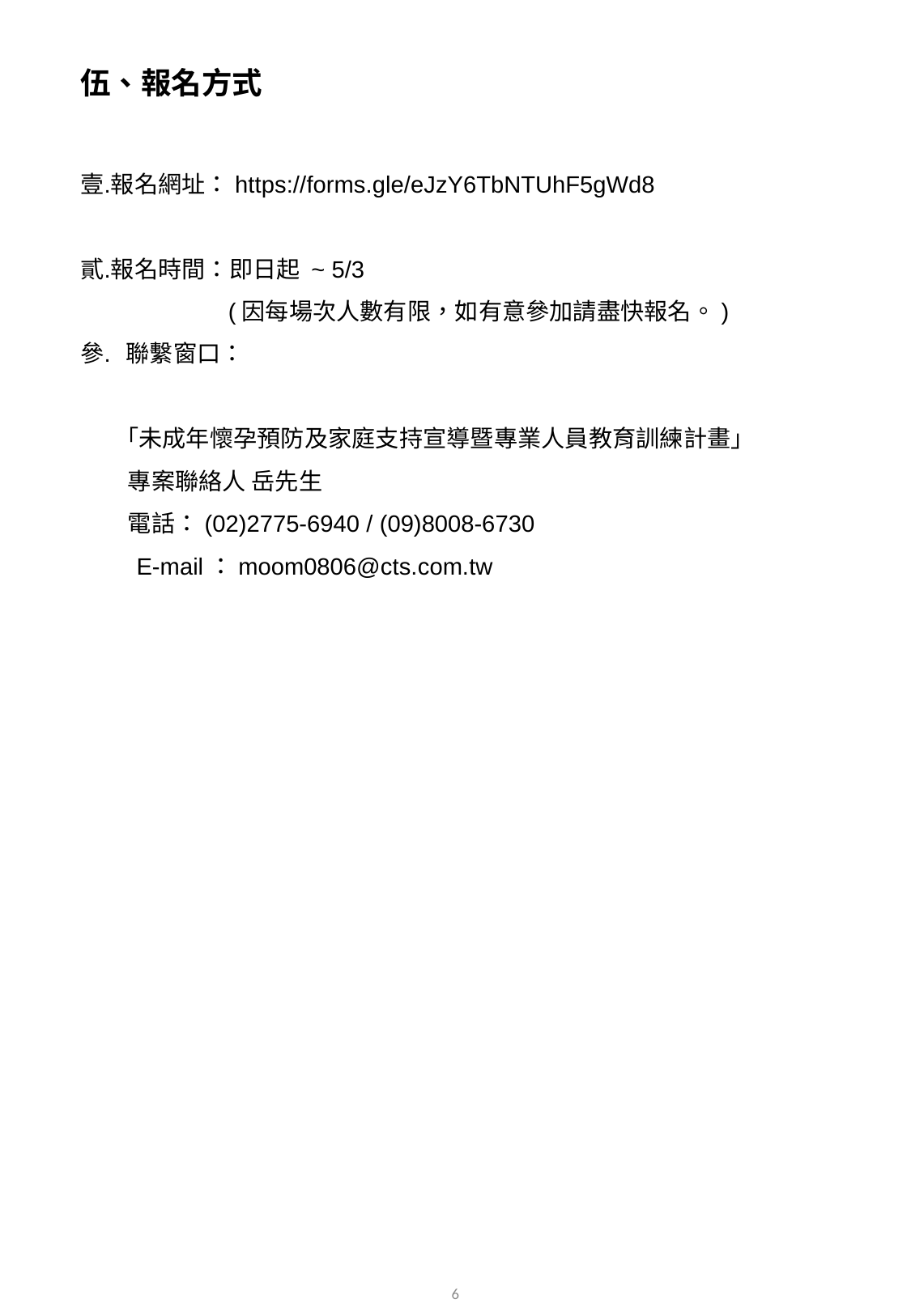

伍、報名方式

報名網址：https://forms.gle/eJzY6TbNTUhF5gWd8

報名時間：即日起 ~ 5/3
　　　　　　(因每場次人數有限，如有意參加請盡快報名。)
聯繫窗口：

 　「未成年懷孕預防及家庭支持宣導暨專業人員教育訓練計畫」
　　專案聯絡人 岳先生
　　電話：(02)2775-6940 / (09)8008-6730
    　E-mail：moom0806@cts.com.tw

6